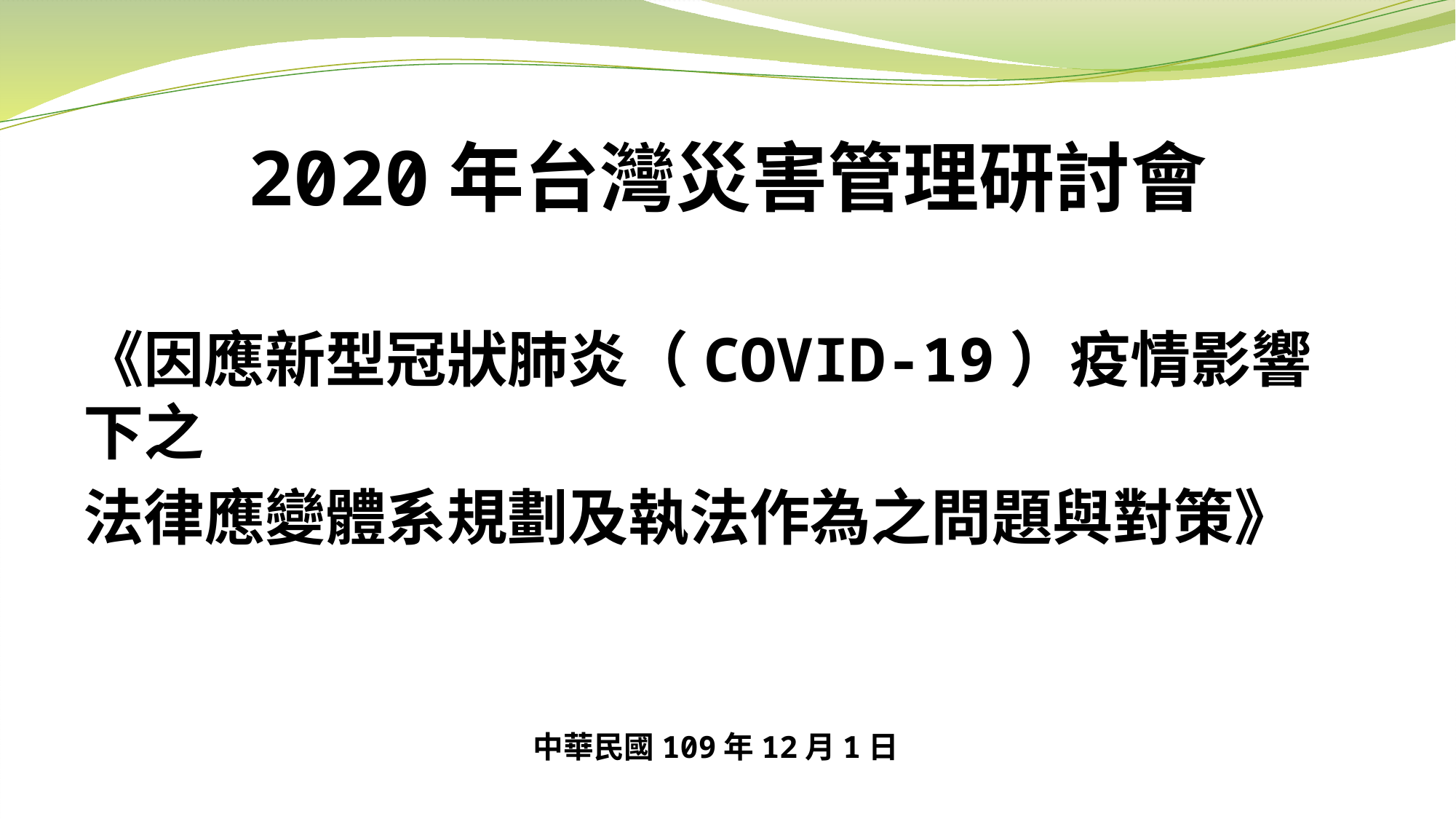

# 2020年台灣災害管理研討會

《因應新型冠狀肺炎（COVID-19）疫情影響下之
法律應變體系規劃及執法作為之問題與對策》

                                                                中華民國109年12月1日